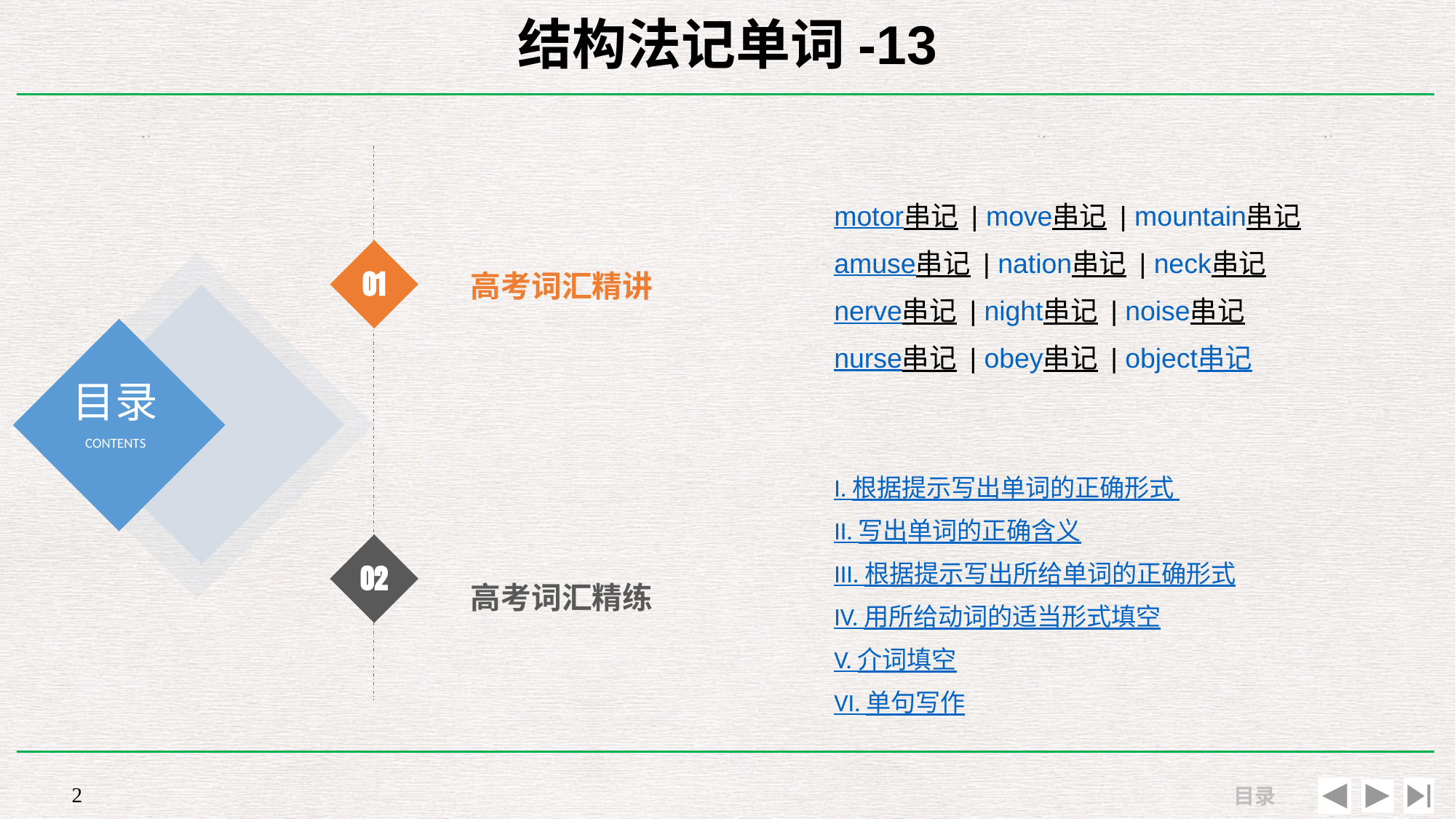

# 结构法记单词-13
高考词汇精讲
motor串记 | move串记 | mountain串记
amuse串记 | nation串记 | neck串记
nerve串记 | night串记 | noise串记
nurse串记 | obey串记 | object串记
01

I. 根据提示写出单词的正确形式
II. 写出单词的正确含义
III. 根据提示写出所给单词的正确形式
IV. 用所给动词的适当形式填空
V. 介词填空
VI. 单句写作
高考词汇精练
02